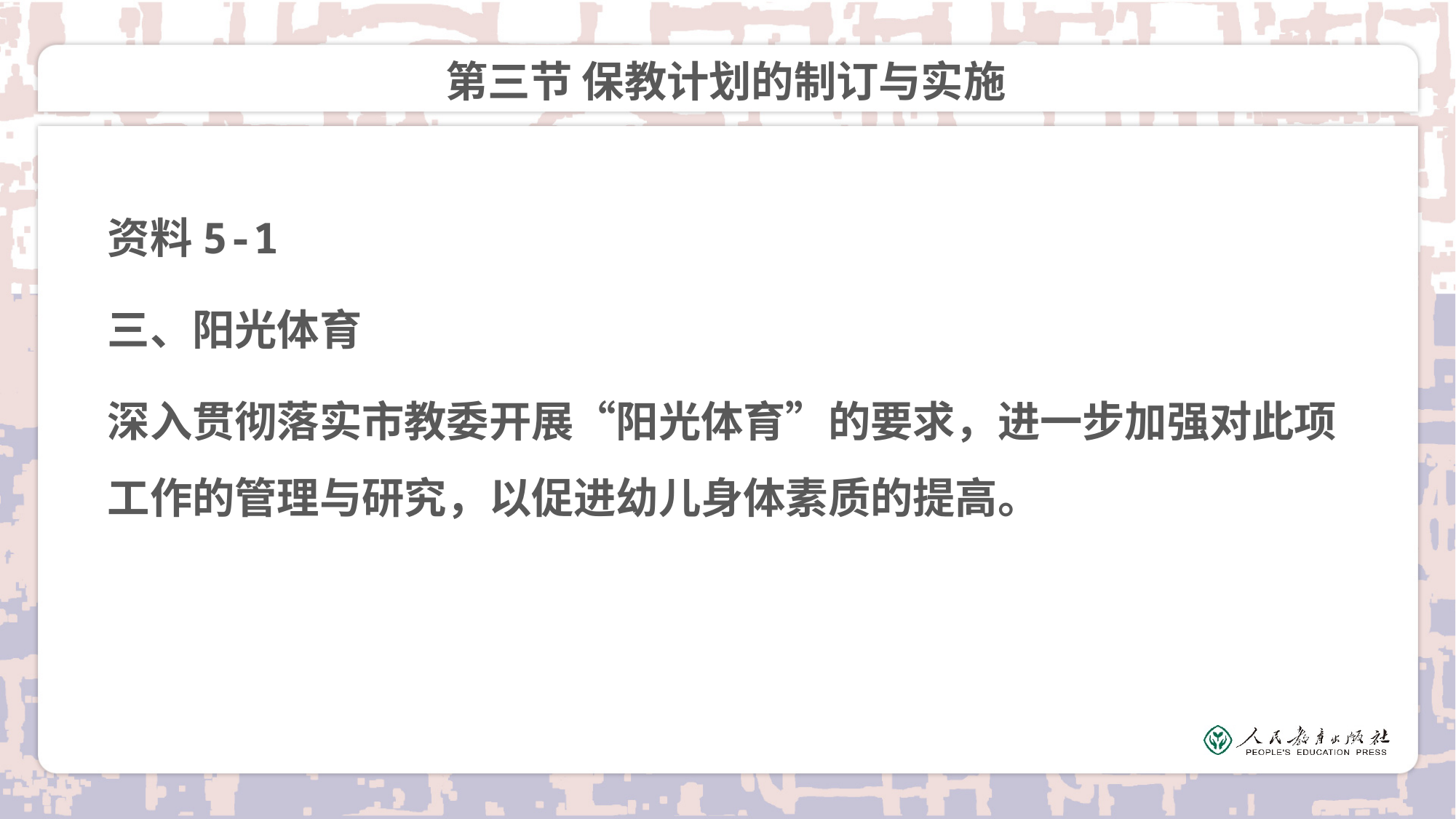

# 第三节 保教计划的制订与实施
资料5-1
三、阳光体育
深入贯彻落实市教委开展“阳光体育”的要求，进一步加强对此项工作的管理与研究，以促进幼儿身体素质的提高。